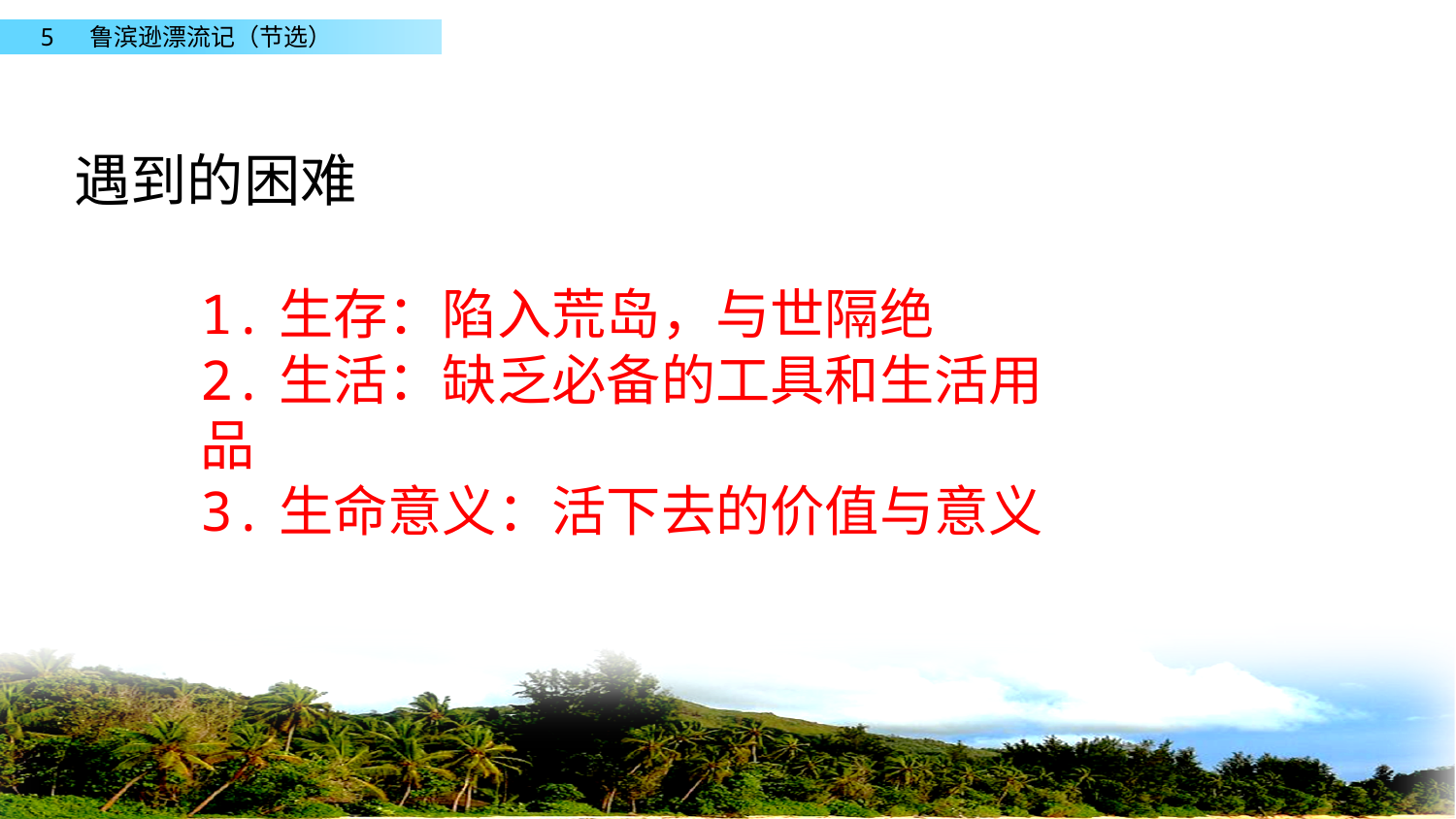

遇到的困难
1.生存：陷入荒岛，与世隔绝
2.生活：缺乏必备的工具和生活用品
3.生命意义：活下去的价值与意义